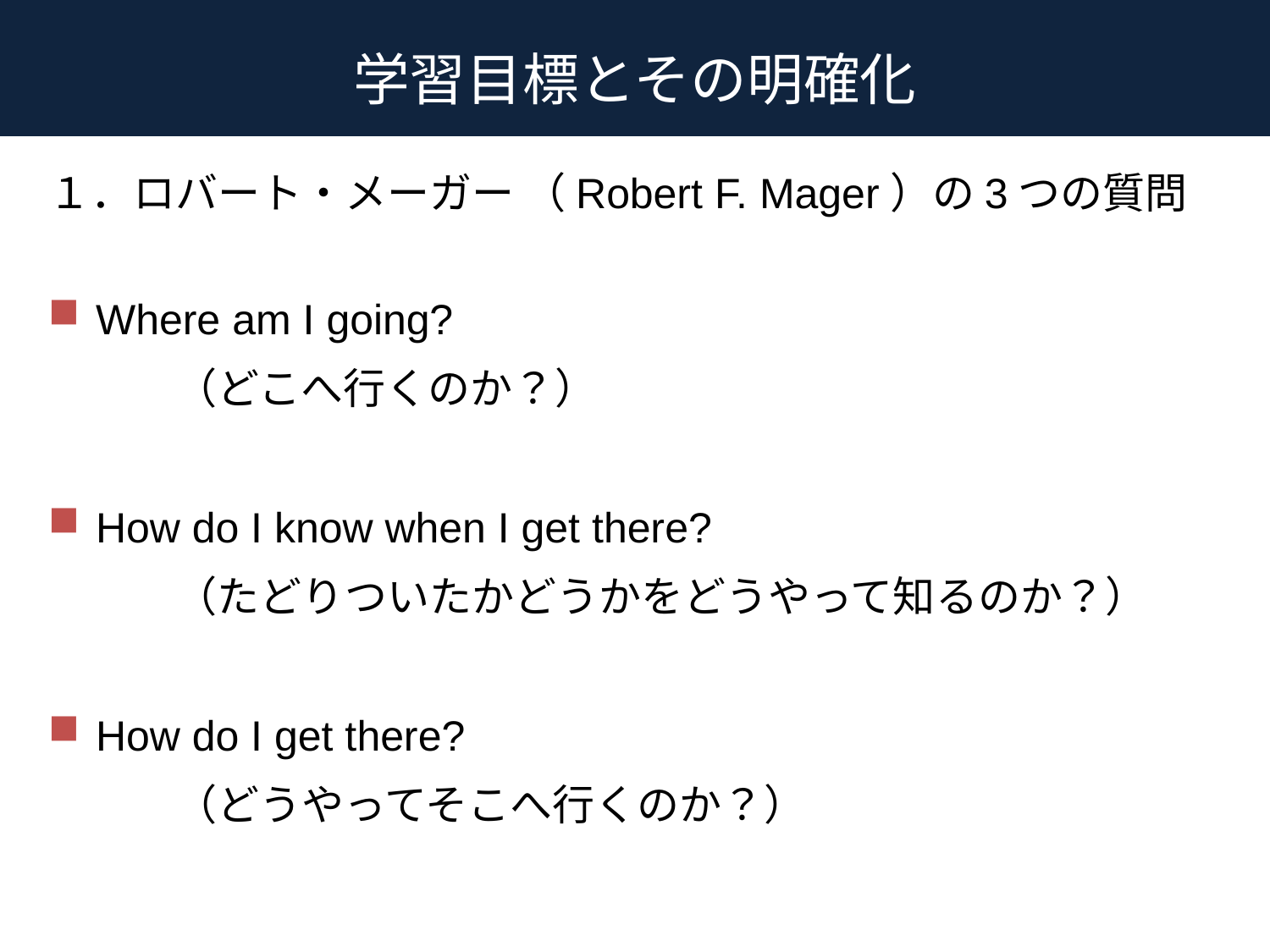

# 学習目標とその明確化
１．ロバート・メーガー （Robert F. Mager）の3つの質問
Where am I going?
　　　（どこへ行くのか？）

How do I know when I get there?
　　　（たどりついたかどうかをどうやって知るのか？）

How do I get there?
　　　（どうやってそこへ行くのか？）